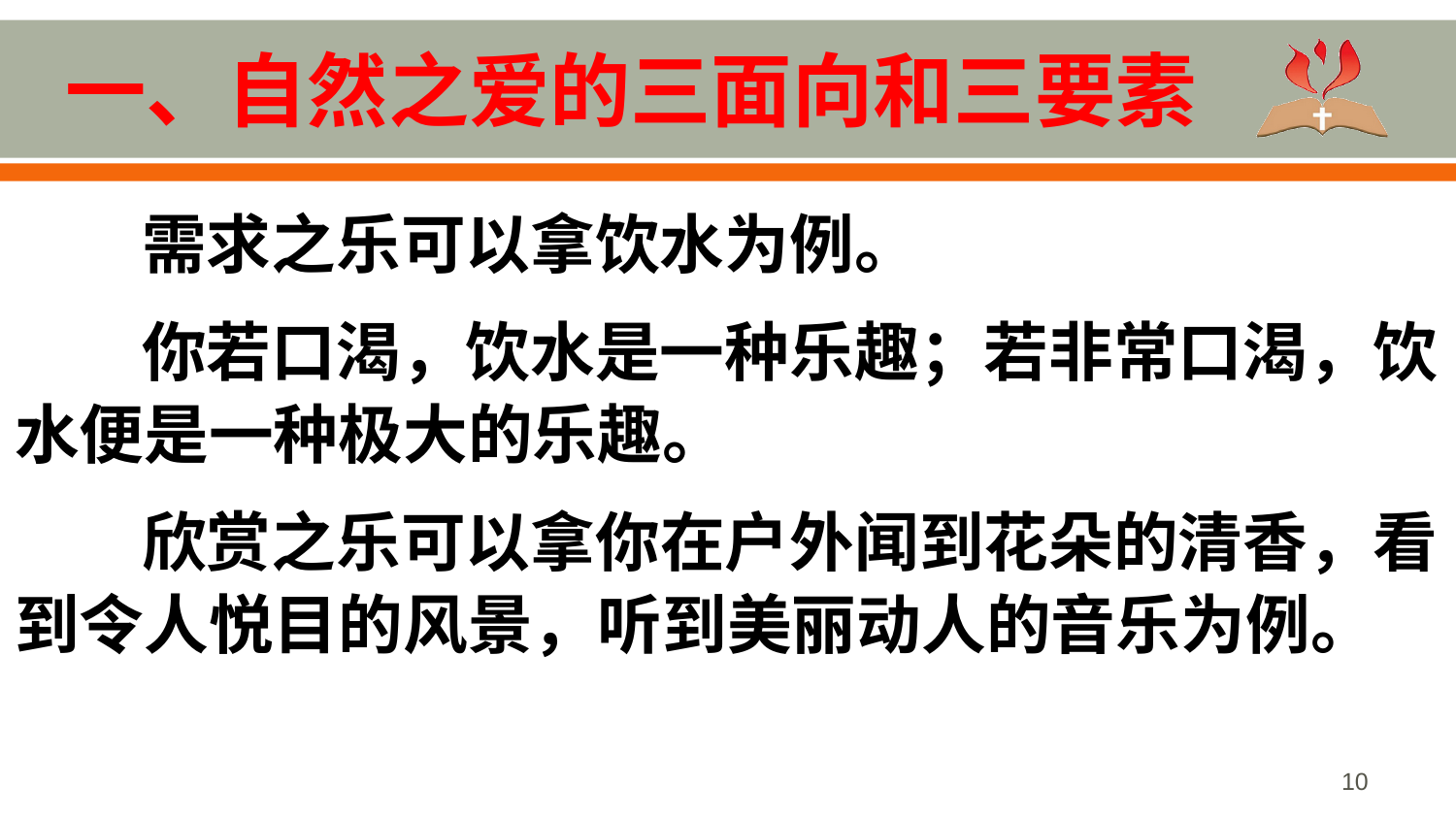

# 一、自然之爱的三面向和三要素
需求之乐可以拿饮水为例。
你若口渴，饮水是一种乐趣；若非常口渴，饮水便是一种极大的乐趣。
欣赏之乐可以拿你在户外闻到花朵的清香，看到令人悦目的风景，听到美丽动人的音乐为例。

10